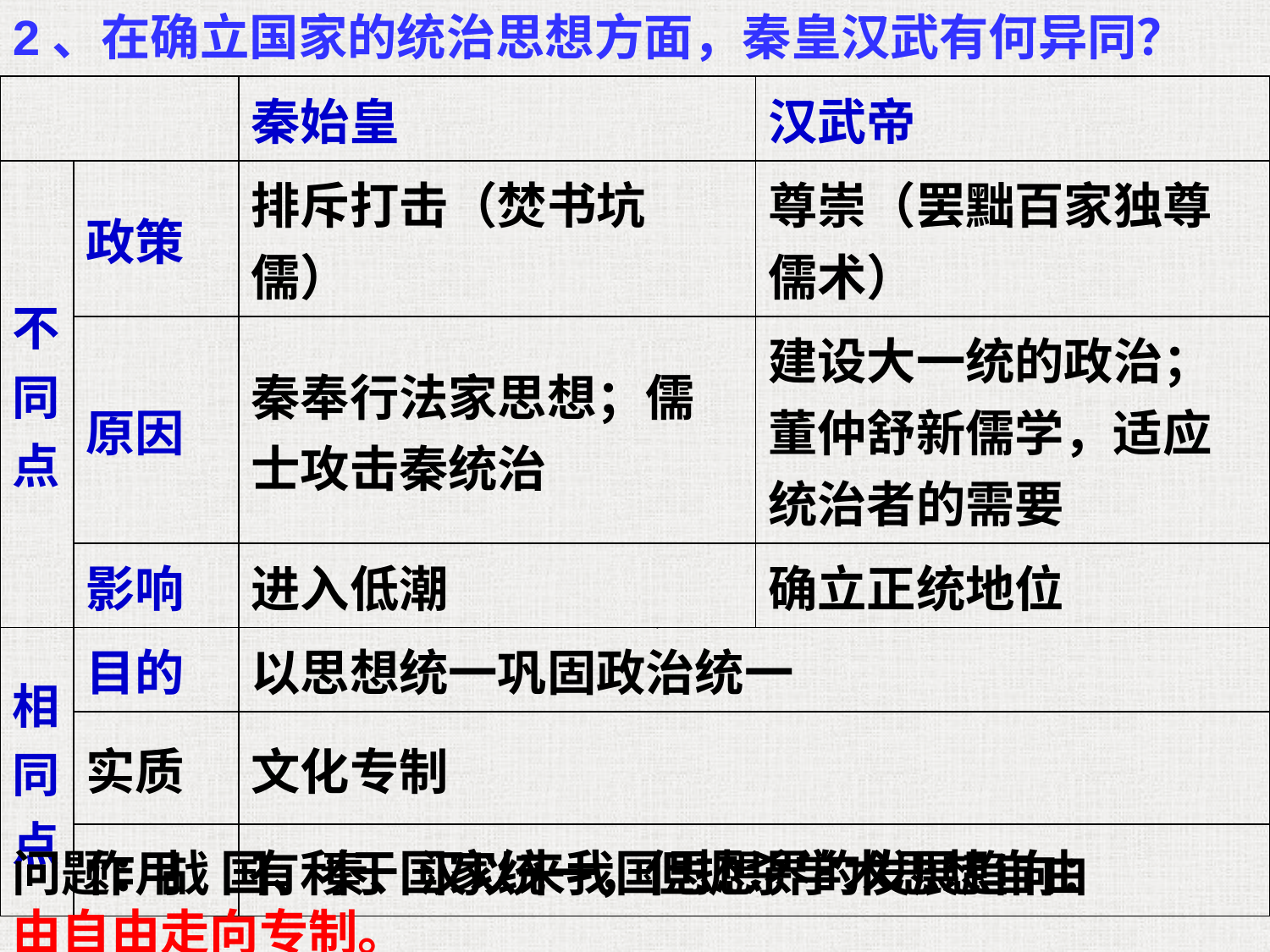

2、在确立国家的统治思想方面，秦皇汉武有何异同？
|  |  | 秦始皇 | 汉武帝 |
| --- | --- | --- | --- |
| 不 同 点 | 政策 | 排斥打击（焚书坑儒） | 尊崇（罢黜百家独尊儒术） |
|  | 原因 | 秦奉行法家思想；儒士攻击秦统治 | 建设大一统的政治；董仲舒新儒学，适应统治者的需要 |
|  | 影响 | 进入低潮 | 确立正统地位 |
| 相 同 点 | 目的 | 以思想统一巩固政治统一 |  |
|  | 实质 | 文化专制 |  |
|  | 作用 | 有利于国家统一，但扼杀学术思想自由 |  |

问题：战 国、秦、汉以来我国思想界的发展趋向：
由自由走向专制。